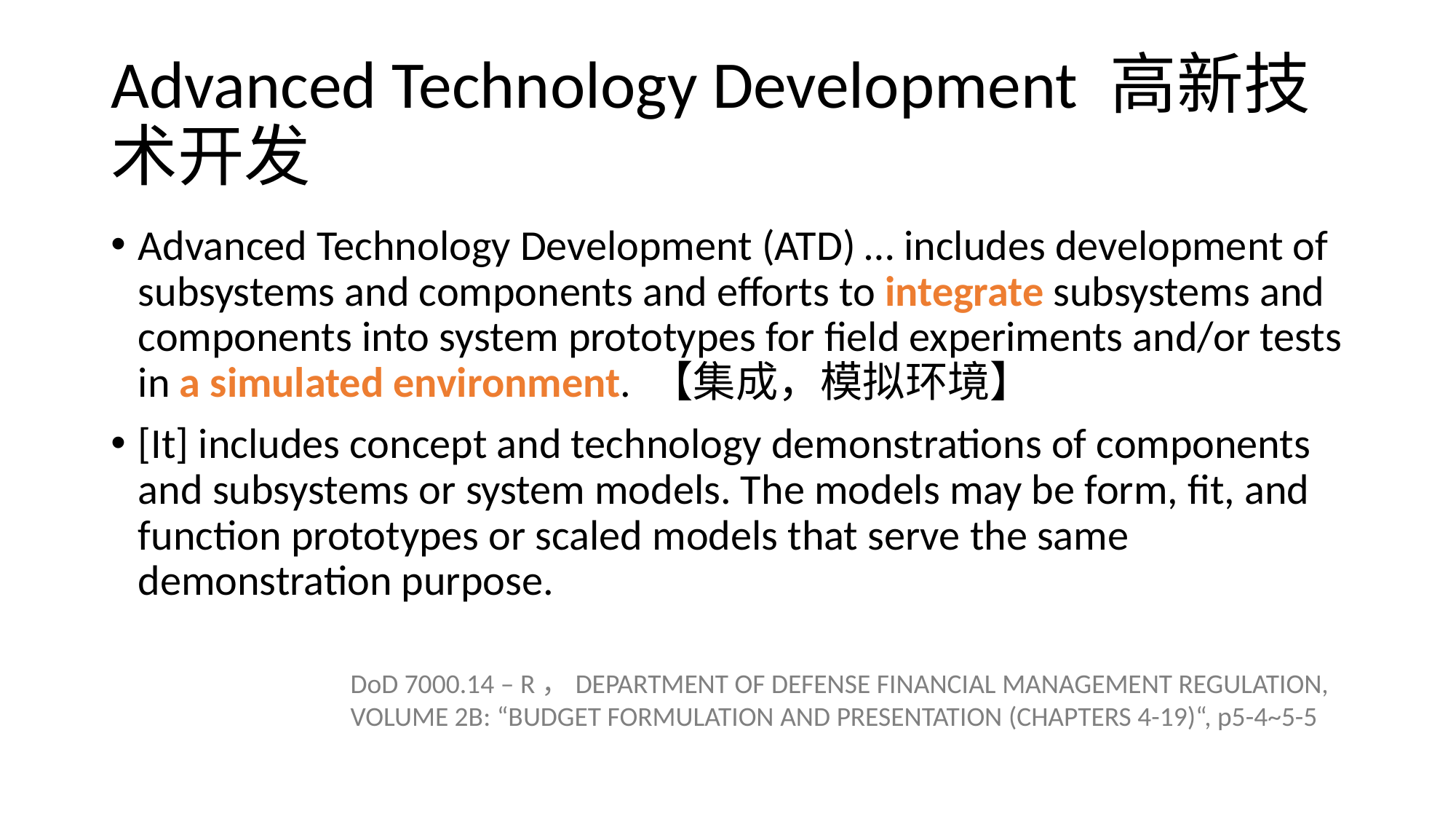

# Advanced Technology Development 高新技术开发
Advanced Technology Development (ATD) … includes development of subsystems and components and efforts to integrate subsystems and components into system prototypes for field experiments and/or tests in a simulated environment. 【集成，模拟环境】
[It] includes concept and technology demonstrations of components and subsystems or system models. The models may be form, fit, and function prototypes or scaled models that serve the same demonstration purpose.

DoD 7000.14 – R，DEPARTMENT OF DEFENSE FINANCIAL MANAGEMENT REGULATION, VOLUME 2B: “BUDGET FORMULATION AND PRESENTATION (CHAPTERS 4-19)“, p5-4~5-5